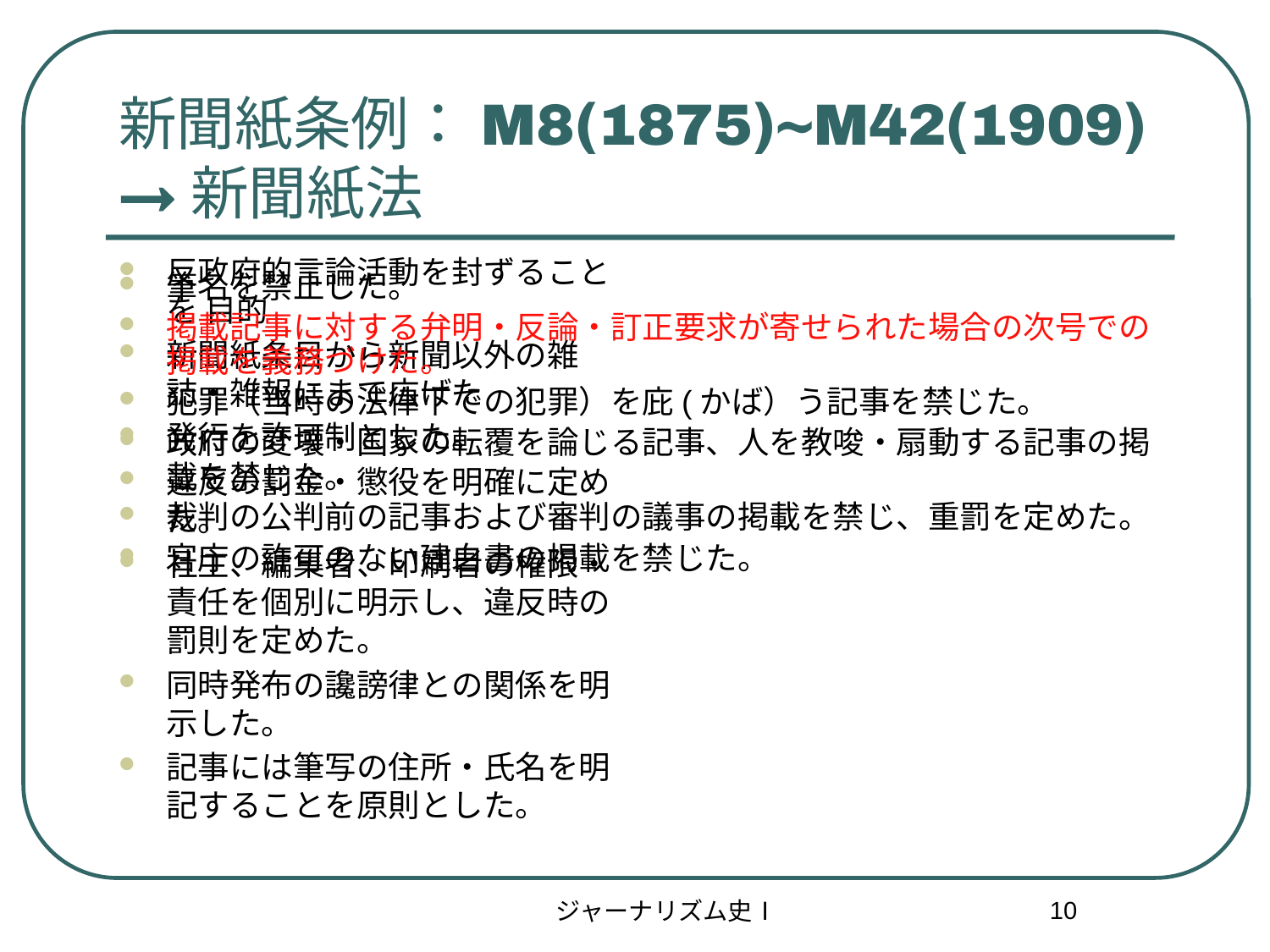

# 新聞紙条例：M8(1875)~M42(1909) →新聞紙法
反政府的言論活動を封ずることを 目的
新聞紙条目から新聞以外の雑誌・雑報にまで広げた
発行を許可制とした。
違反の罰金・懲役を明確に定めた。
社主、編集者、印刷者の権限・責任を個別に明示し、違反時の罰則を定めた。
同時発布の讒謗律との関係を明示した。
記事には筆写の住所・氏名を明記することを原則とした。

筆名を禁止した。
掲載記事に対する弁明・反論・訂正要求が寄せられた場合の次号での掲載を義務づけた。
犯罪（当時の法律下での犯罪）を庇(かば）う記事を禁じた。
政府の変壊・国家の転覆を論じる記事、人を教唆・扇動する記事の掲載を禁じた。
裁判の公判前の記事および審判の議事の掲載を禁じ、重罰を定めた。
官庁の許可のない建白書の掲載を禁じた。
10
ジャーナリズム史Ⅰ